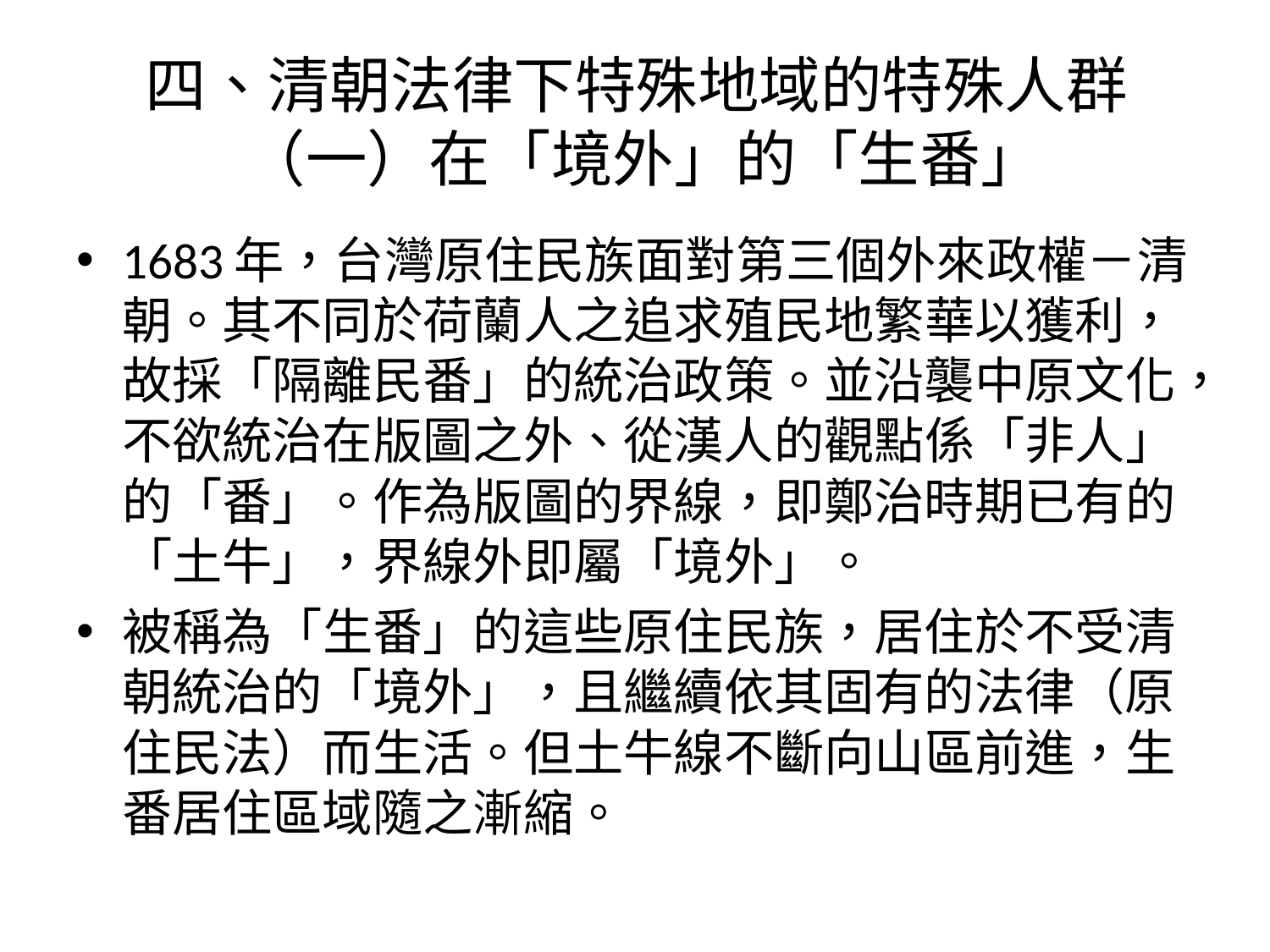

# 四、清朝法律下特殊地域的特殊人群 （一）在「境外」的「生番」
1683年，台灣原住民族面對第三個外來政權－清朝。其不同於荷蘭人之追求殖民地繁華以獲利，故採「隔離民番」的統治政策。並沿襲中原文化，不欲統治在版圖之外、從漢人的觀點係「非人」的「番」。作為版圖的界線，即鄭治時期已有的「土牛」，界線外即屬「境外」。
被稱為「生番」的這些原住民族，居住於不受清朝統治的「境外」，且繼續依其固有的法律（原住民法）而生活。但土牛線不斷向山區前進，生番居住區域隨之漸縮。